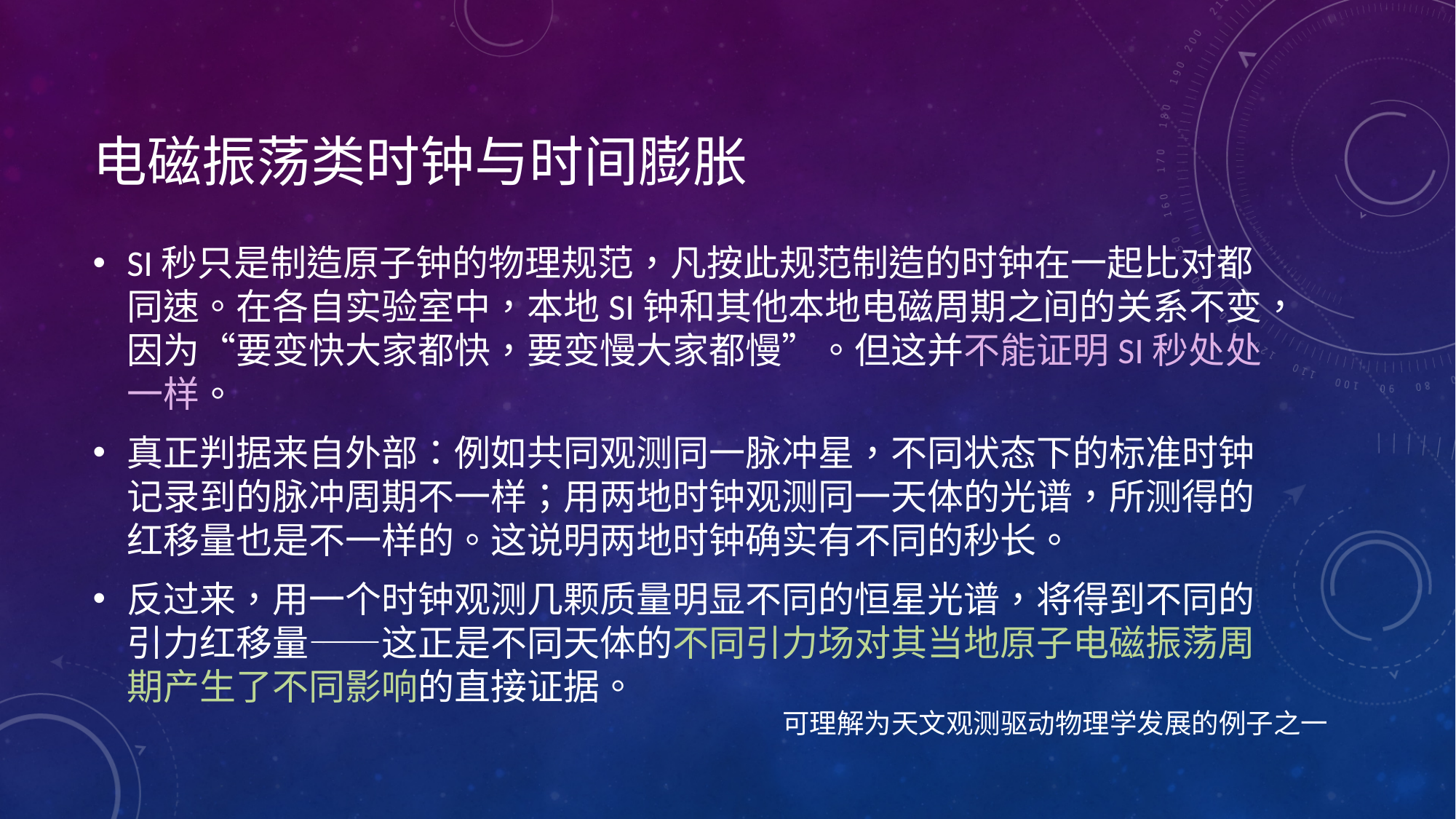

# 电磁振荡类时钟与时间膨胀
SI秒只是制造原子钟的物理规范，凡按此规范制造的时钟在一起比对都同速。在各自实验室中，本地SI钟和其他本地电磁周期之间的关系不变，因为“要变快大家都快，要变慢大家都慢”。但这并不能证明SI秒处处一样。
真正判据来自外部：例如共同观测同一脉冲星，不同状态下的标准时钟记录到的脉冲周期不一样；用两地时钟观测同一天体的光谱，所测得的红移量也是不一样的。这说明两地时钟确实有不同的秒长。
反过来，用一个时钟观测几颗质量明显不同的恒星光谱，将得到不同的引力红移量——这正是不同天体的不同引力场对其当地原子电磁振荡周期产生了不同影响的直接证据。
可理解为天文观测驱动物理学发展的例子之一